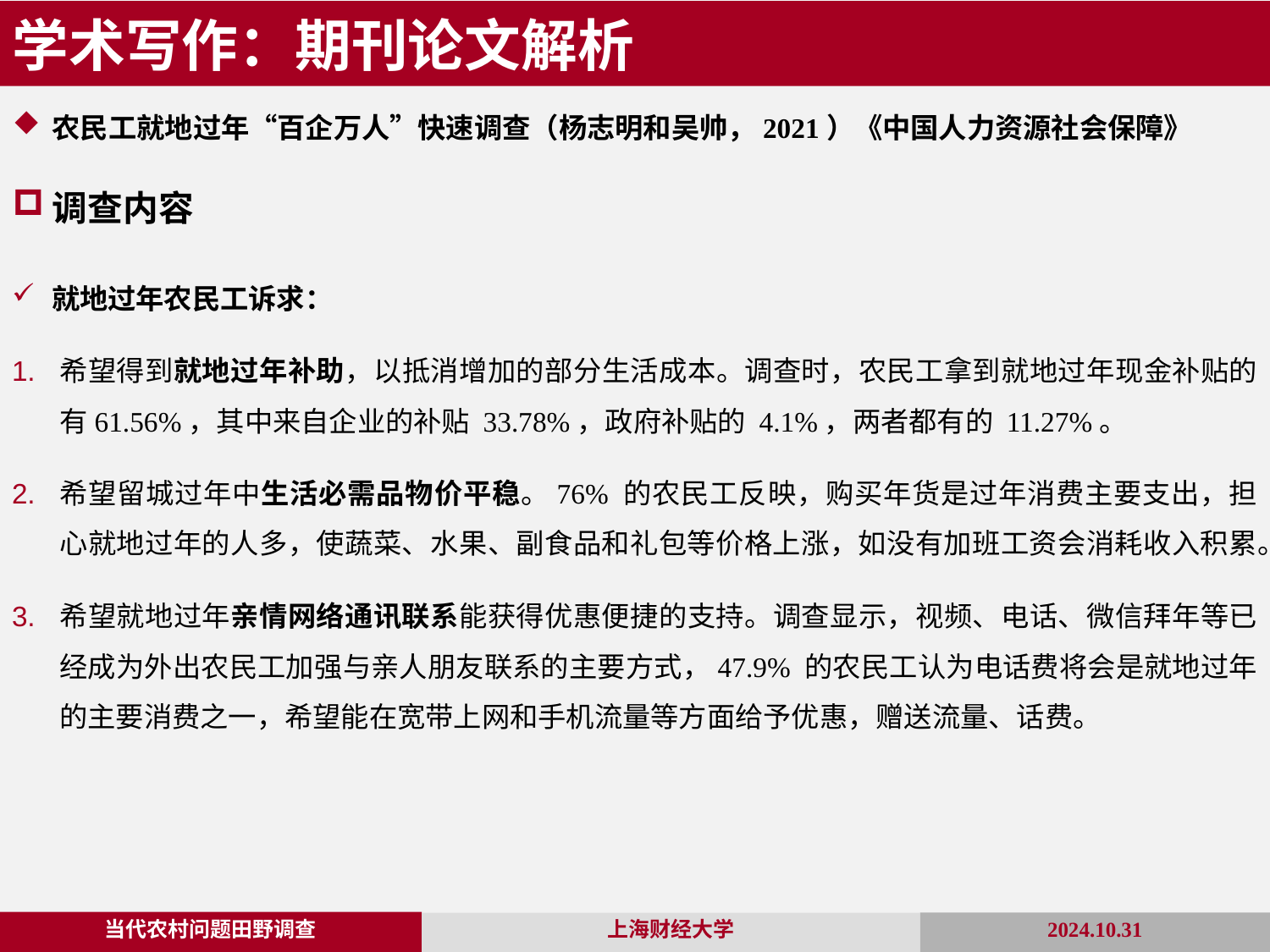

学术写作：期刊论文解析
农民工就地过年“百企万人”快速调查（杨志明和吴帅，2021）《中国人力资源社会保障》
调查内容
就地过年农民工诉求：
希望得到就地过年补助，以抵消增加的部分生活成本。调查时，农民工拿到就地过年现金补贴的有61.56%，其中来自企业的补贴 33.78%，政府补贴的 4.1%，两者都有的 11.27%。
希望留城过年中生活必需品物价平稳。76% 的农民工反映，购买年货是过年消费主要支出，担心就地过年的人多，使蔬菜、水果、副食品和礼包等价格上涨，如没有加班工资会消耗收入积累。
希望就地过年亲情网络通讯联系能获得优惠便捷的支持。调查显示，视频、电话、微信拜年等已经成为外出农民工加强与亲人朋友联系的主要方式，47.9% 的农民工认为电话费将会是就地过年的主要消费之一，希望能在宽带上网和手机流量等方面给予优惠，赠送流量、话费。
当代农村问题田野调查
2024.10.31
上海财经大学